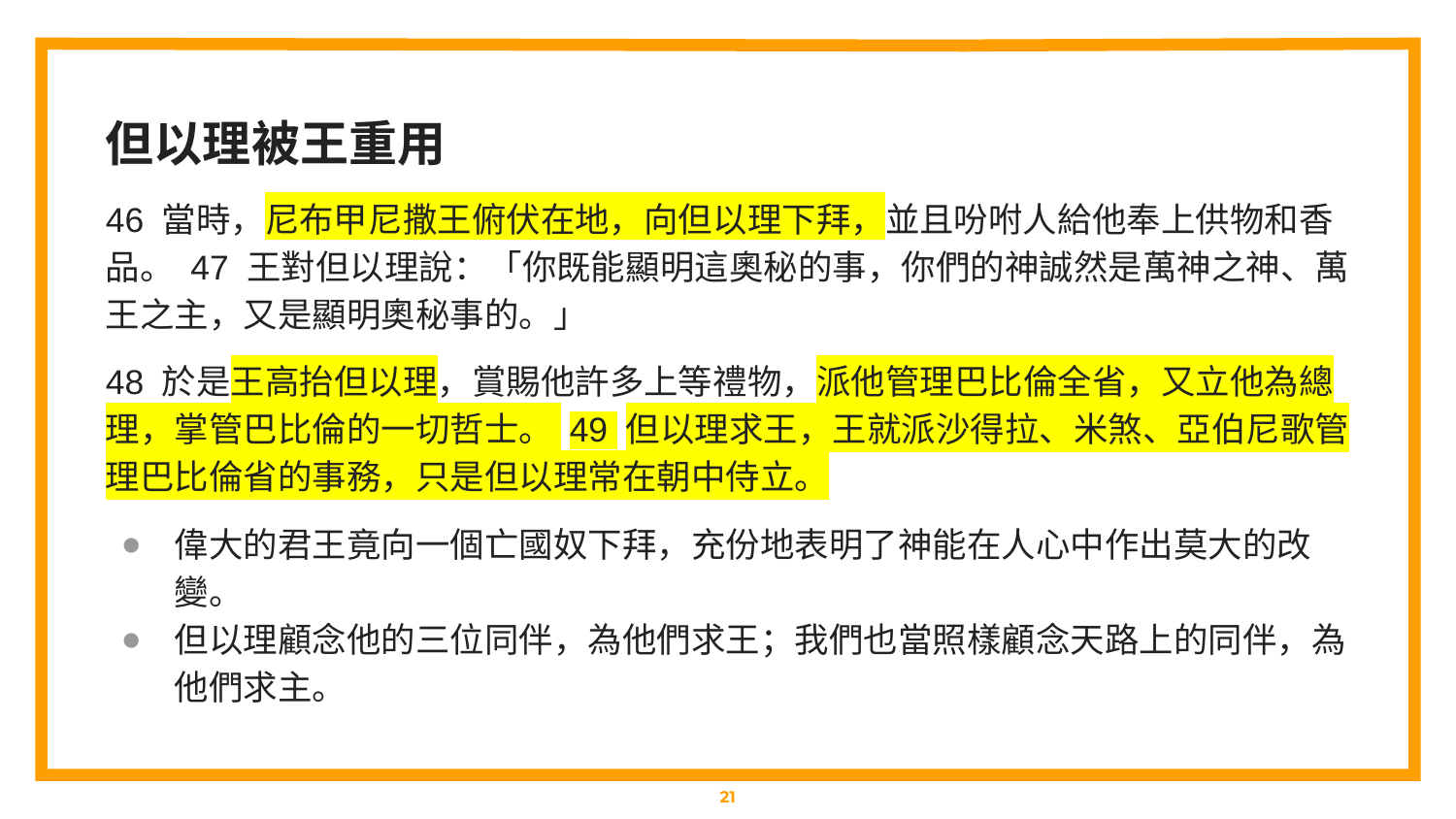

但以理被王重用
46 當時，尼布甲尼撒王俯伏在地，向但以理下拜，並且吩咐人給他奉上供物和香品。 47 王對但以理說：「你既能顯明這奧秘的事，你們的神誠然是萬神之神、萬王之主，又是顯明奧秘事的。」
48 於是王高抬但以理，賞賜他許多上等禮物，派他管理巴比倫全省，又立他為總理，掌管巴比倫的一切哲士。 49 但以理求王，王就派沙得拉、米煞、亞伯尼歌管理巴比倫省的事務，只是但以理常在朝中侍立。
偉大的君王竟向一個亡國奴下拜，充份地表明了神能在人心中作出莫大的改變。
但以理顧念他的三位同伴，為他們求王；我們也當照樣顧念天路上的同伴，為他們求主。

21